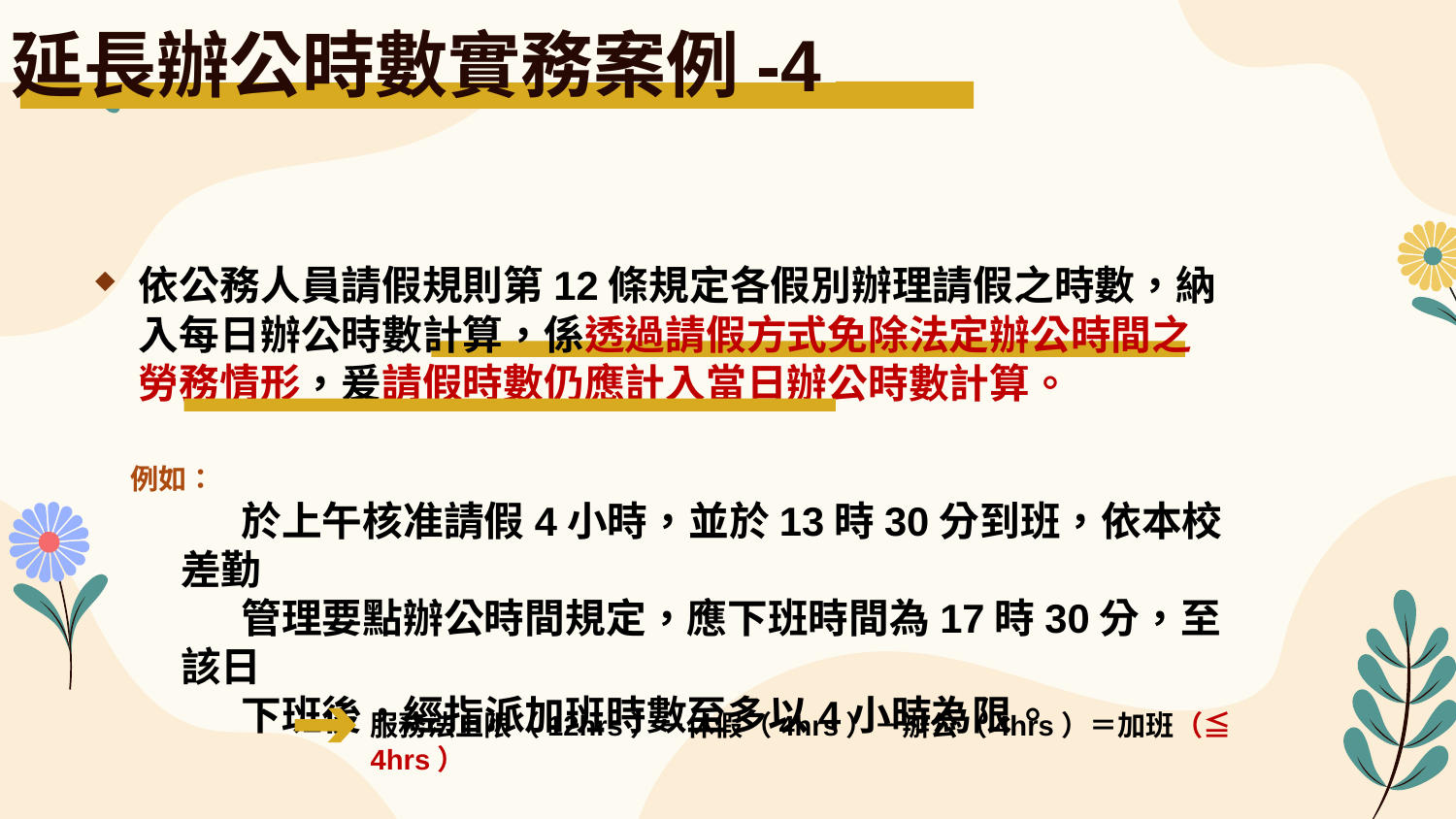

# 延長辦公時數實務案例-4

依公務人員請假規則第12條規定各假別辦理請假之時數，納入每日辦公時數計算，係透過請假方式免除法定辦公時間之勞務情形，爰請假時數仍應計入當日辦公時數計算。
例如：
           於上午核准請假4小時，並於13時30分到班，依本校差勤
           管理要點辦公時間規定，應下班時間為17時30分，至該日
           下班後，經指派加班時數至多以4小時為限。

服務法上限（12hrs）－休假（4hrs）－辦公（4hrs）＝加班（≦ 4hrs）